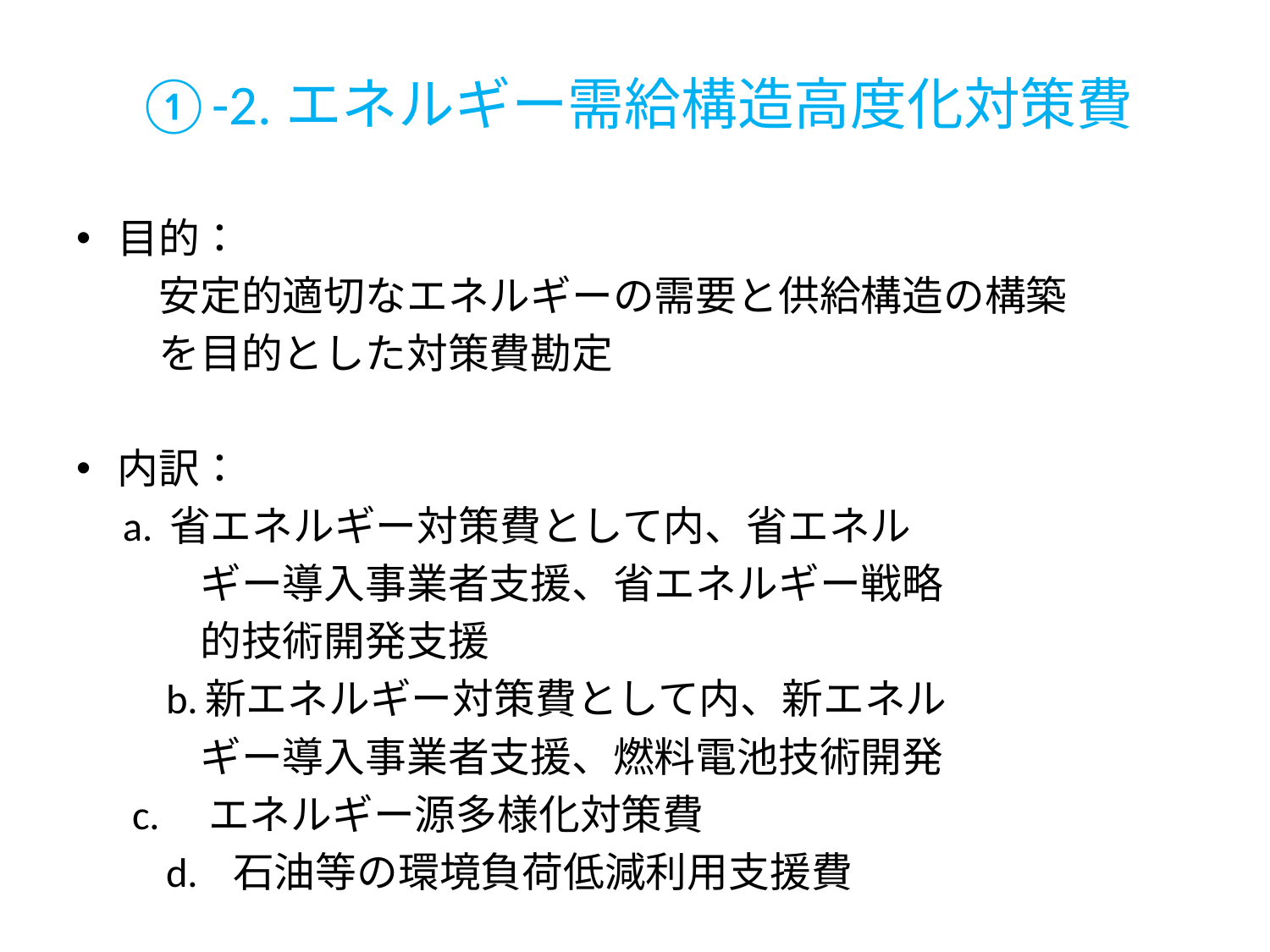

# ①-2.エネルギー需給構造高度化対策費
目的：
　　安定的適切なエネルギーの需要と供給構造の構築
　　を目的とした対策費勘定

内訳：
     a. 省エネルギー対策費として内、省エネル
　　　ギー導入事業者支援、省エネルギー戦略
　　　的技術開発支援
　　b.新エネルギー対策費として内、新エネル
　　　ギー導入事業者支援、燃料電池技術開発
      c.　エネルギー源多様化対策費
　　d.   石油等の環境負荷低減利用支援費